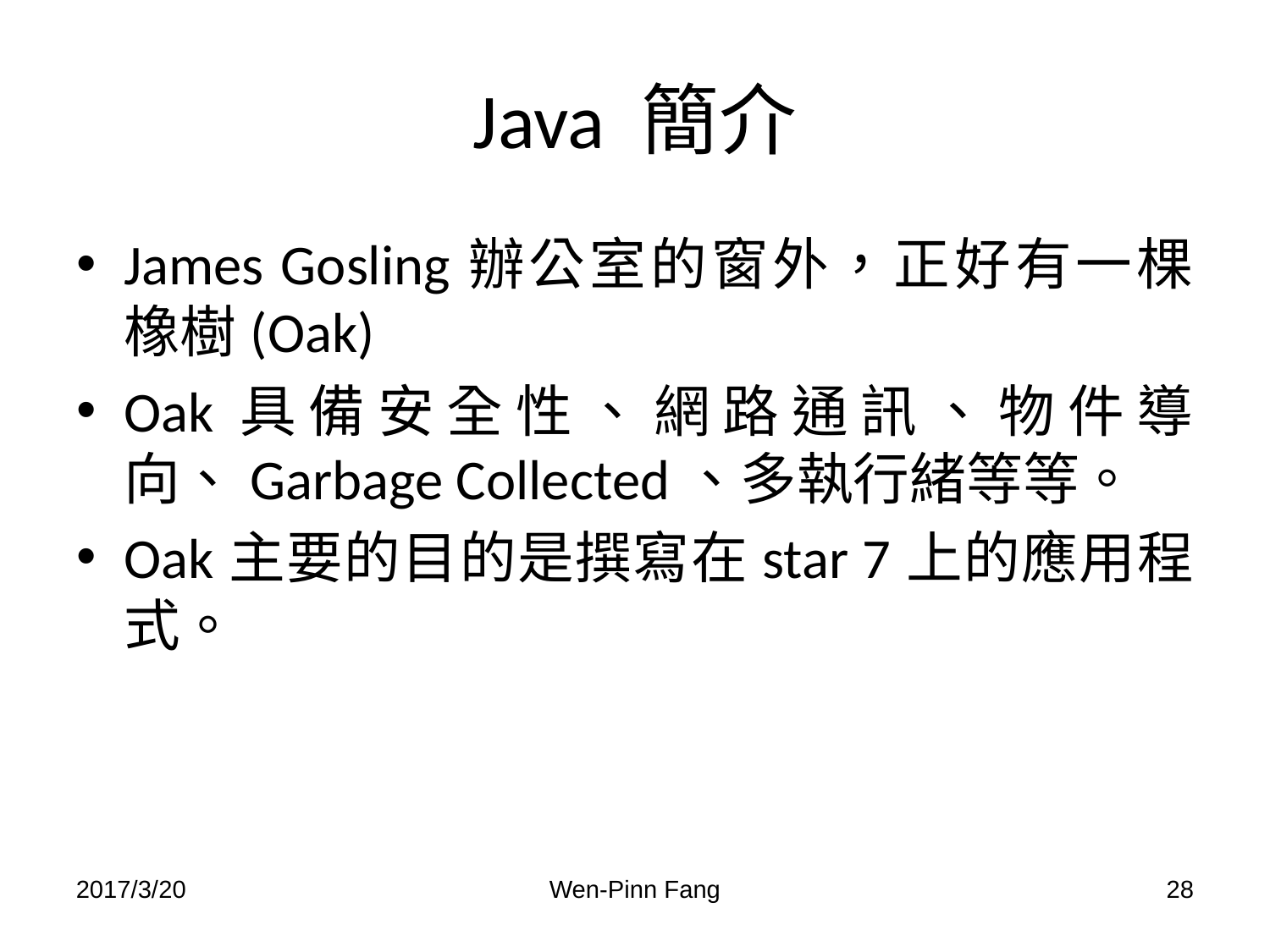

Java 簡介
James Gosling辦公室的窗外，正好有一棵橡樹(Oak)
Oak具備安全性、網路通訊、物件導向、Garbage Collected、多執行緒等等。
Oak主要的目的是撰寫在star 7上的應用程式。

2017/3/20
Wen-Pinn Fang
28